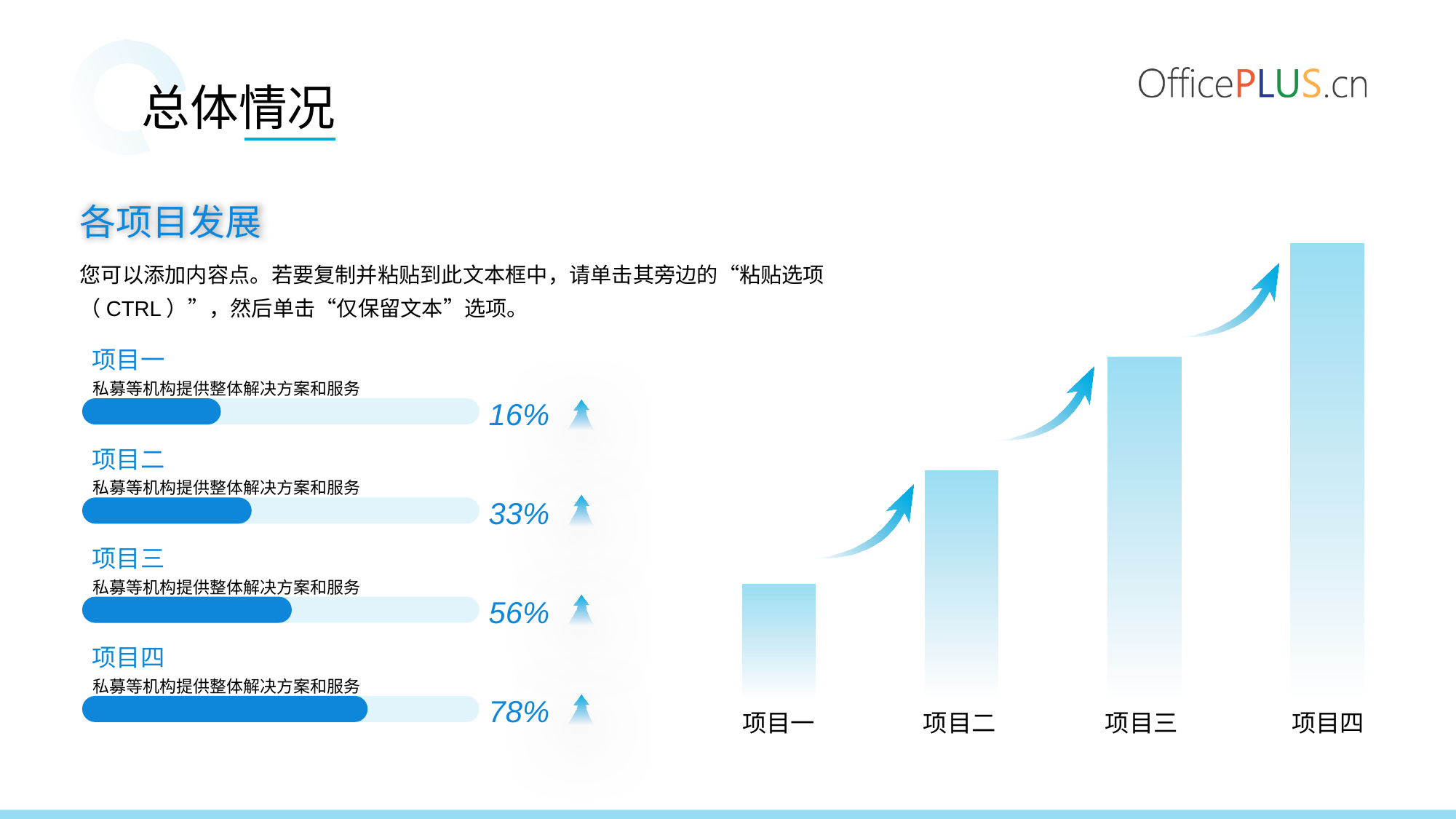

总体情况

### Chart

| Category | 系列 3 |
|---|---|
| 类别 1 | 1.0 |
| 类别 2 | 2.0 |
| 类别 3 | 3.0 |
| 类别 4 | 4.0 |
各项目发展
您可以添加内容点。若要复制并粘贴到此文本框中，请单击其旁边的“粘贴选项（CTRL）”，然后单击“仅保留文本”选项。

项目一
私募等机构提供整体解决方案和服务

16%

项目二
私募等机构提供整体解决方案和服务

33%

项目三
私募等机构提供整体解决方案和服务
56%

项目四
私募等机构提供整体解决方案和服务
78%

项目一
项目二
项目三
项目四